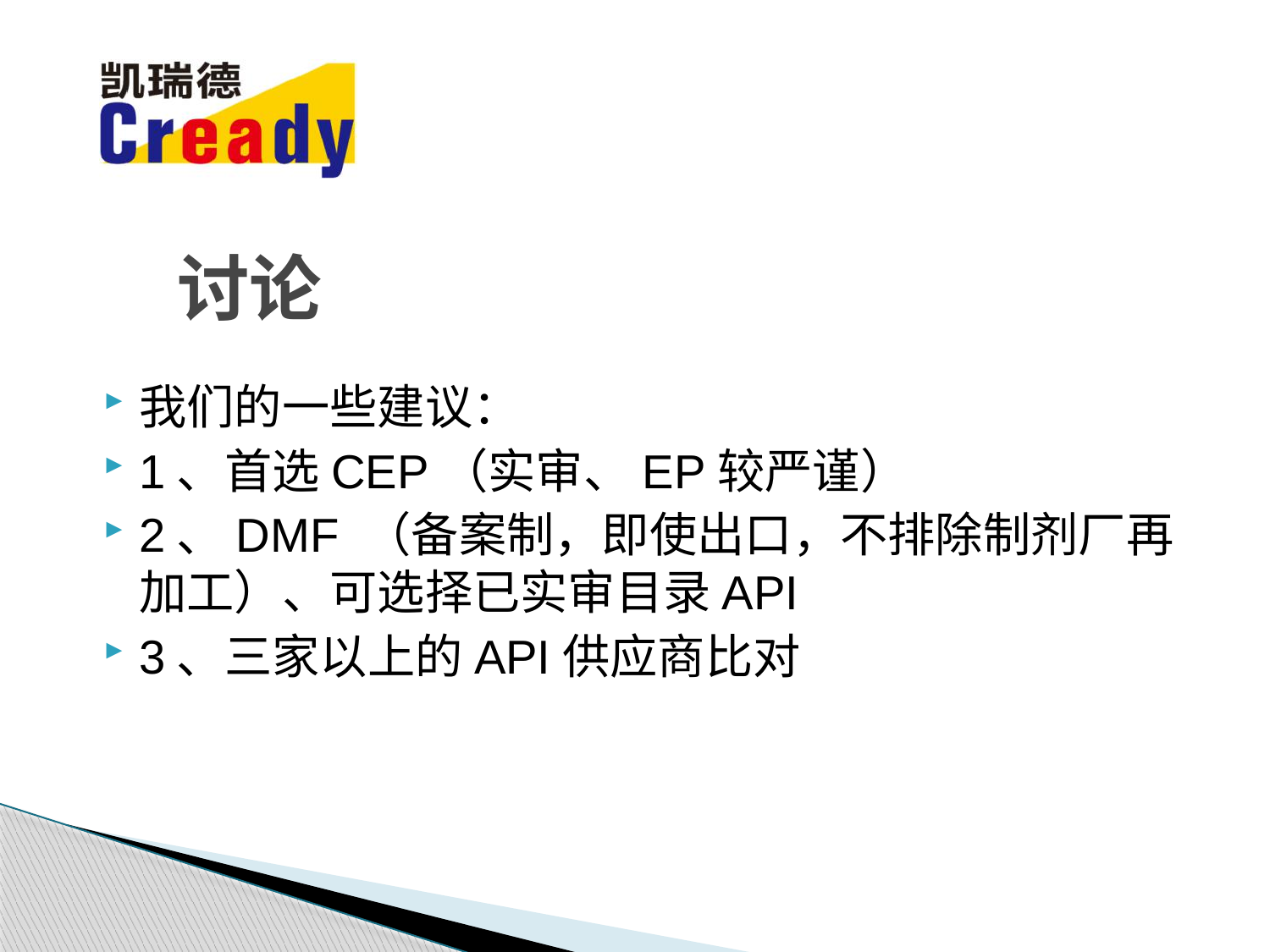

# 讨论
我们的一些建议：
1、首选CEP（实审、EP较严谨）
2、DMF （备案制，即使出口，不排除制剂厂再加工）、可选择已实审目录API
3、三家以上的API供应商比对